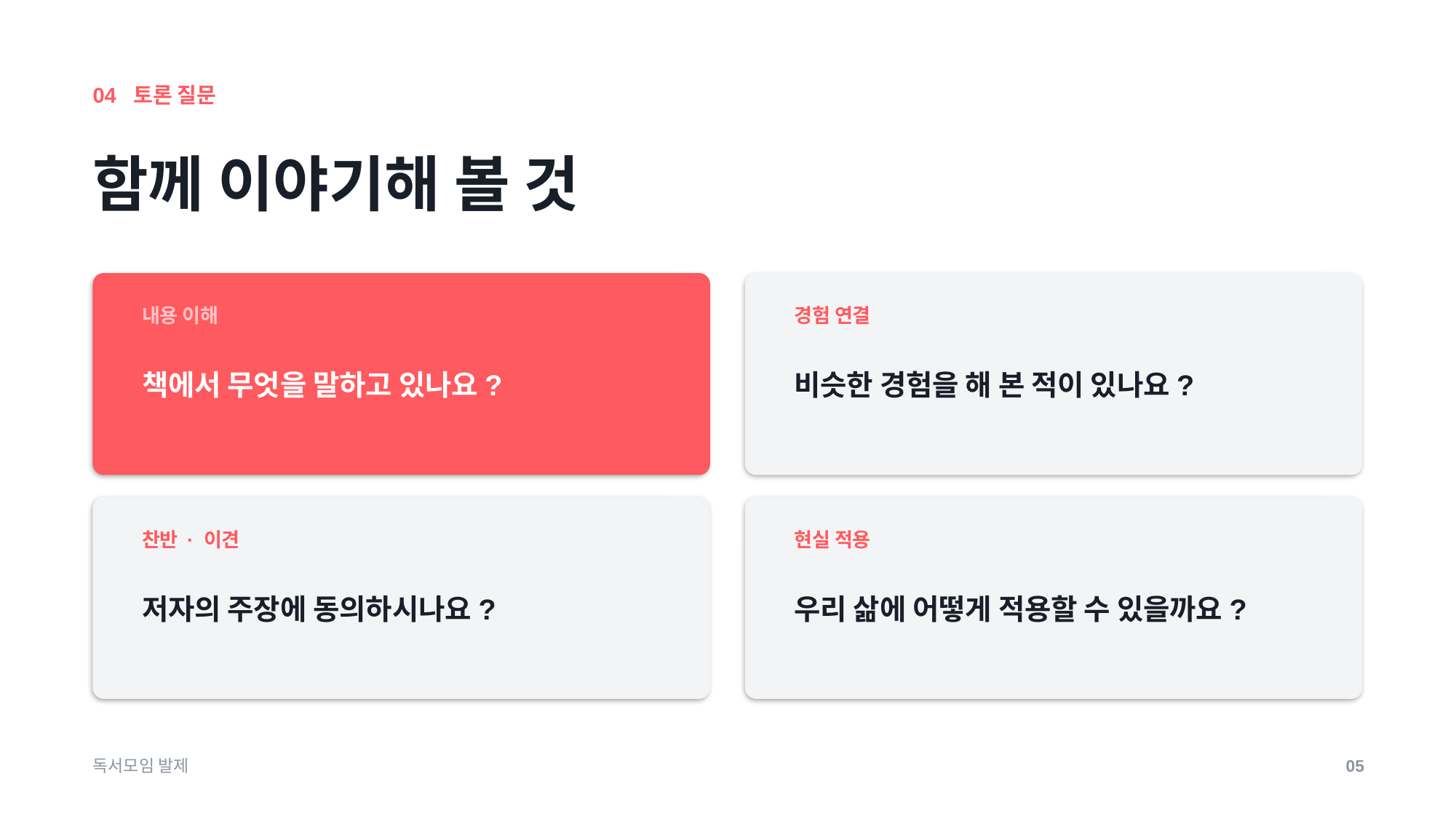

04  토론 질문
함께 이야기해 볼 것

내용 이해
경험 연결
책에서 무엇을 말하고 있나요?
비슷한 경험을 해 본 적이 있나요?

찬반 · 이견
현실 적용
저자의 주장에 동의하시나요?
우리 삶에 어떻게 적용할 수 있을까요?
독서모임 발제
05